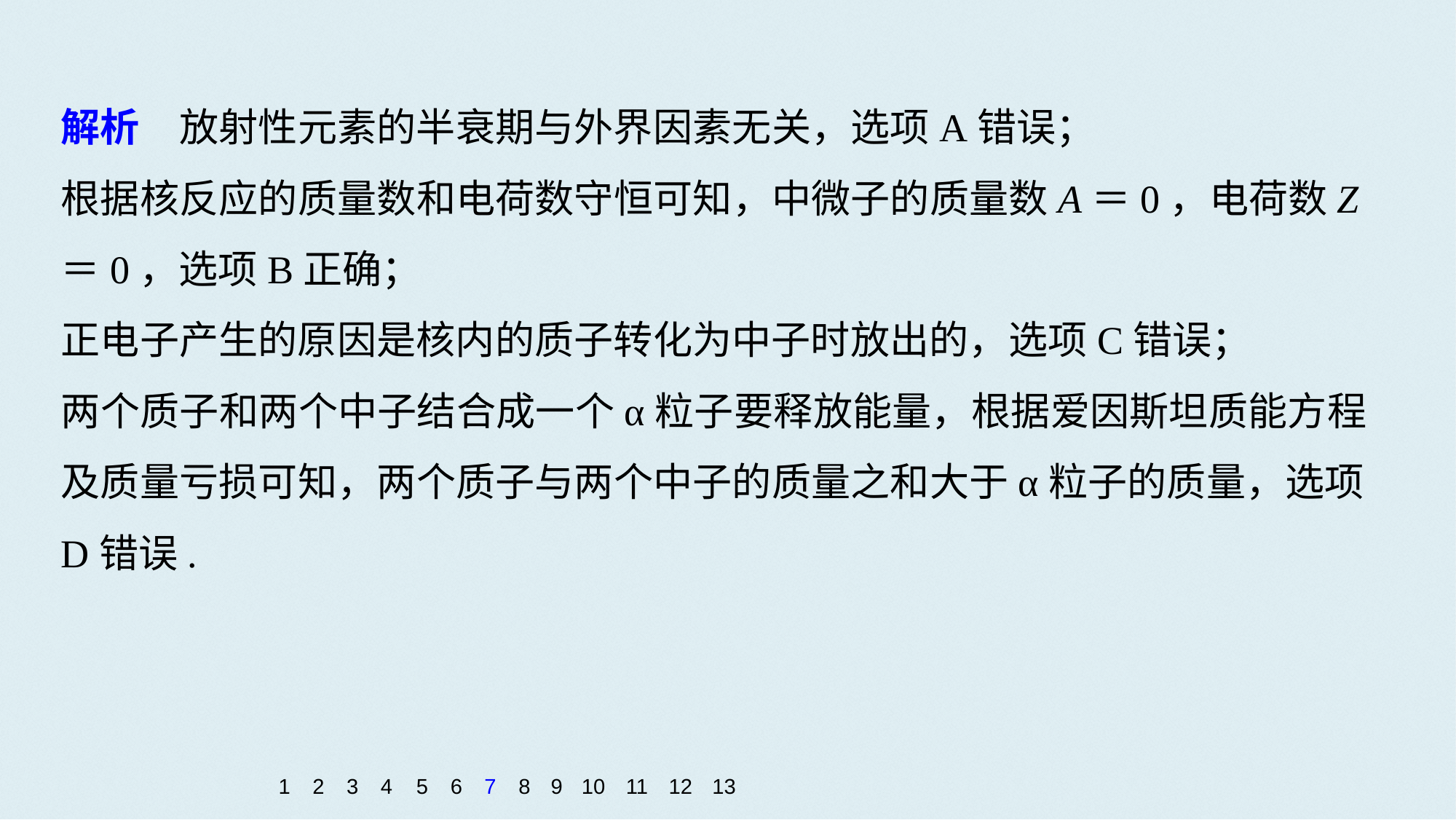

解析　放射性元素的半衰期与外界因素无关，选项A错误；
根据核反应的质量数和电荷数守恒可知，中微子的质量数A＝0，电荷数Z＝0，选项B正确；
正电子产生的原因是核内的质子转化为中子时放出的，选项C错误；
两个质子和两个中子结合成一个α粒子要释放能量，根据爱因斯坦质能方程及质量亏损可知，两个质子与两个中子的质量之和大于α粒子的质量，选项D错误.
1
2
3
4
5
6
7
8
9
10
11
12
13